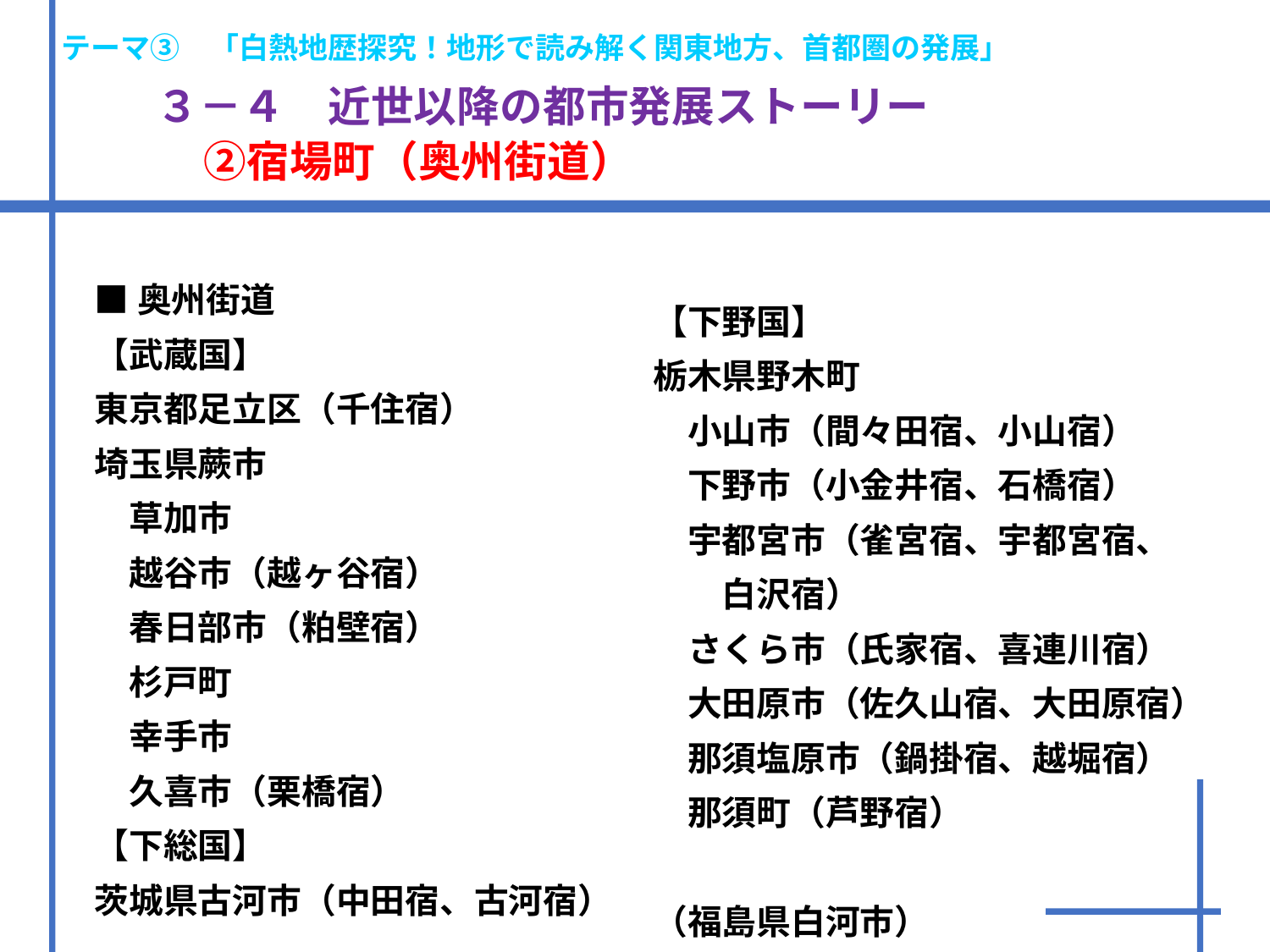

テーマ③　「白熱地歴探究！地形で読み解く関東地方、首都圏の発展」
　　３－４　近世以降の都市発展ストーリー　　　　
　　　②宿場町（奥州街道）

■奥州街道
【武蔵国】
東京都足立区（千住宿）
埼玉県蕨市
　草加市
　越谷市（越ヶ谷宿）
　春日部市（粕壁宿）
　杉戸町
　幸手市
　久喜市（栗橋宿）
【下総国】
茨城県古河市（中田宿、古河宿）

【下野国】
栃木県野木町
　小山市（間々田宿、小山宿）
　下野市（小金井宿、石橋宿）
　宇都宮市（雀宮宿、宇都宮宿、
　　白沢宿）
　さくら市（氏家宿、喜連川宿）
　大田原市（佐久山宿、大田原宿）
　那須塩原市（鍋掛宿、越堀宿）
　那須町（芦野宿）

（福島県白河市）